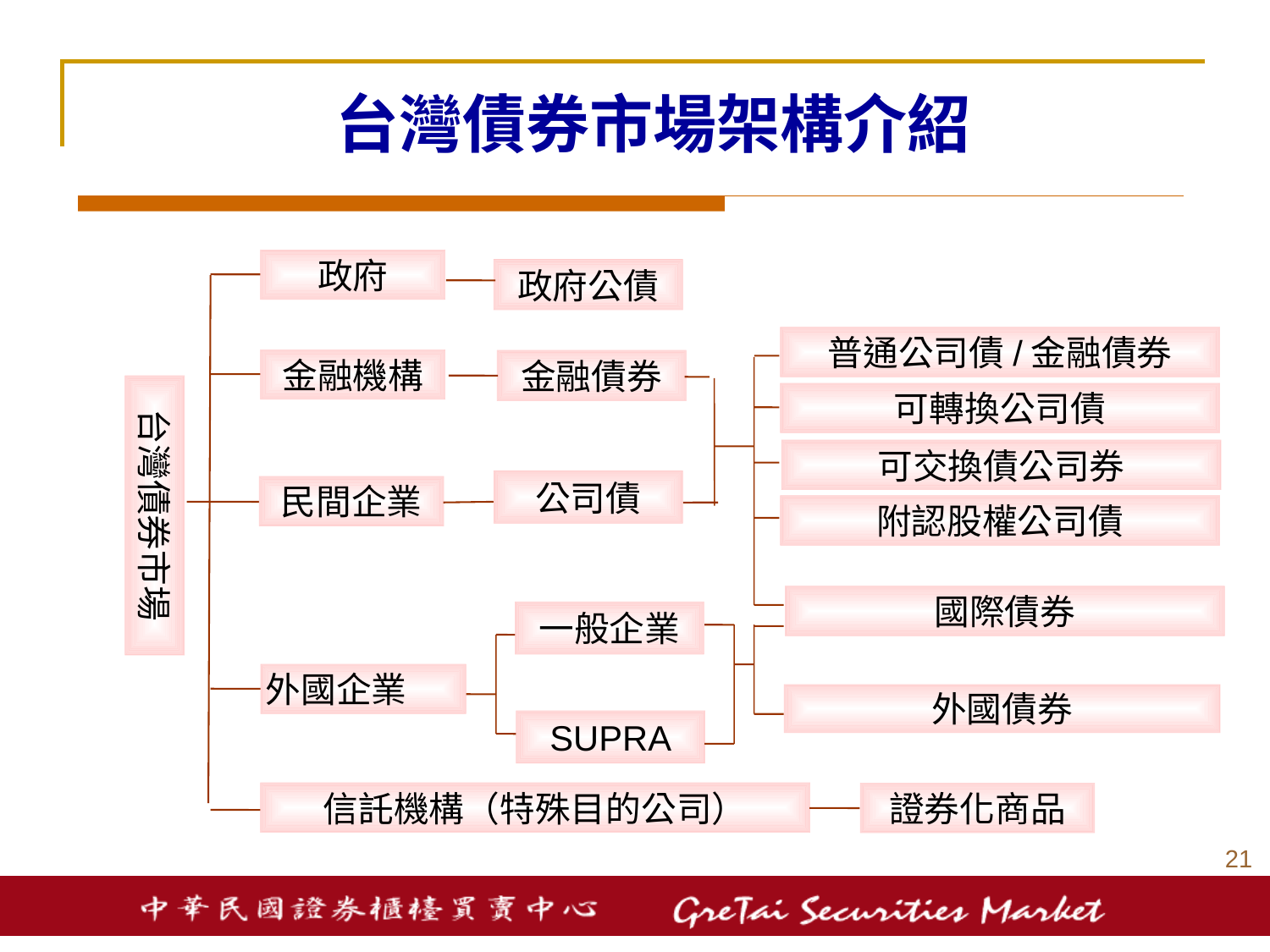

# 台灣債券市場架構介紹

政府
政府公債

普通公司債/金融債券
金融機構
金融債券

台灣債券市場

可轉換公司債

可交換債公司券

公司債
民間企業
附認股權公司債

國際債券
一般企業

外國企業

外國債券

SUPRA

信託機構（特殊目的公司）
證券化商品

21